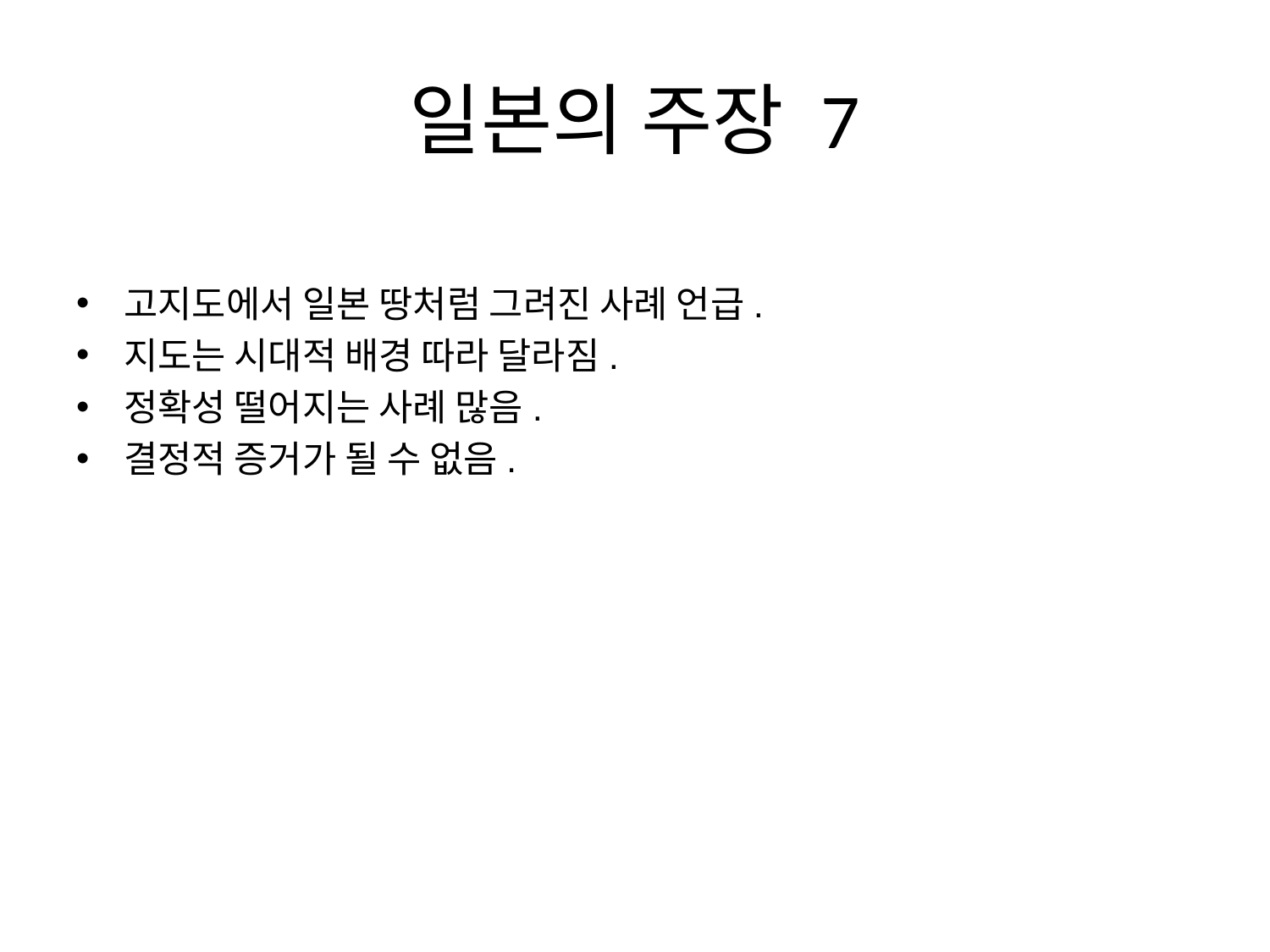

# 일본의 주장 7

고지도에서 일본 땅처럼 그려진 사례 언급.
지도는 시대적 배경 따라 달라짐.
정확성 떨어지는 사례 많음.
결정적 증거가 될 수 없음.